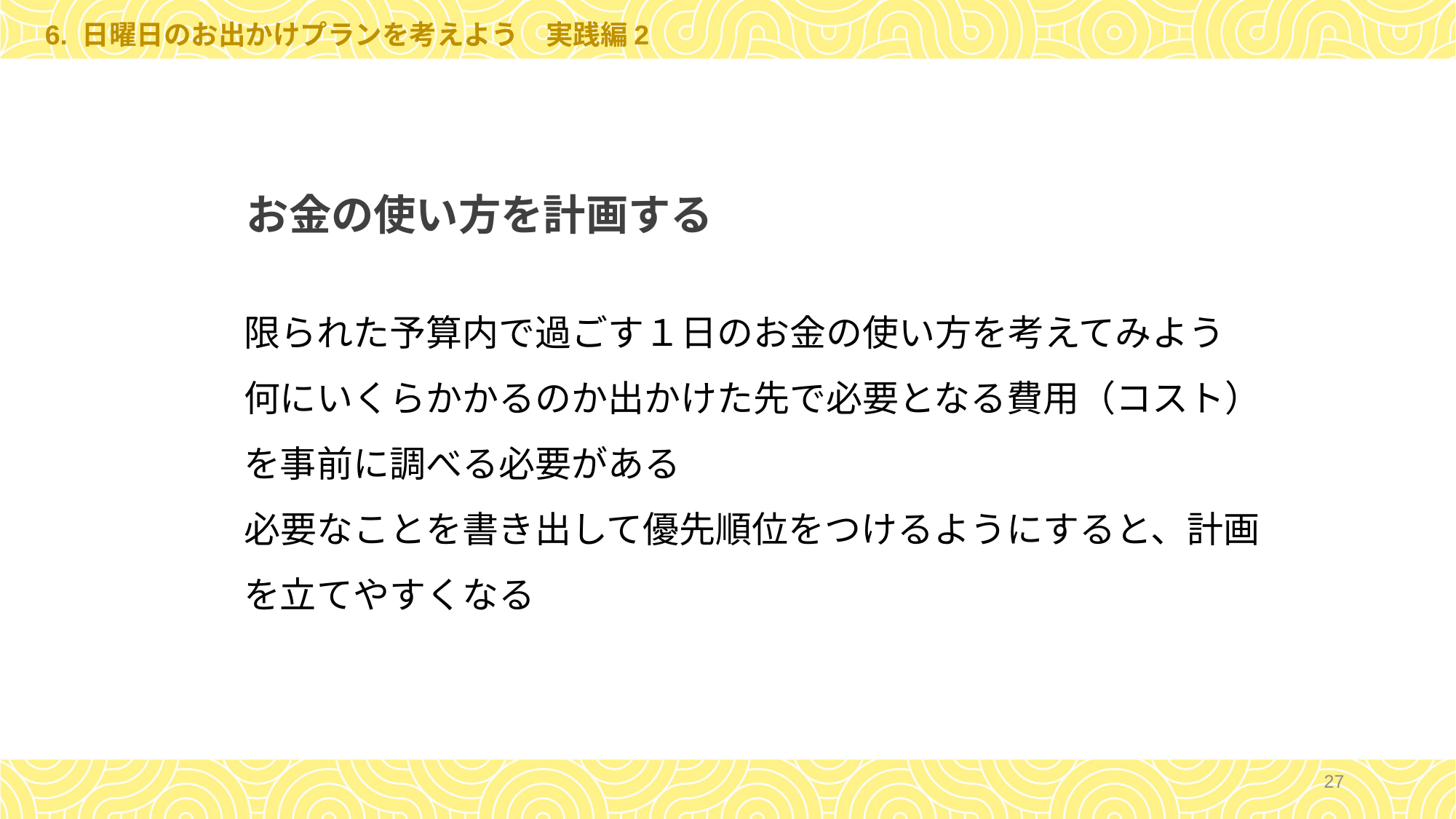

6. 日曜日のお出かけプランを考えよう　実践編2
お金の使い方を計画する
限られた予算内で過ごす１日のお金の使い方を考えてみよう
何にいくらかかるのか出かけた先で必要となる費用（コスト）を事前に調べる必要がある
必要なことを書き出して優先順位をつけるようにすると、計画を立てやすくなる
27